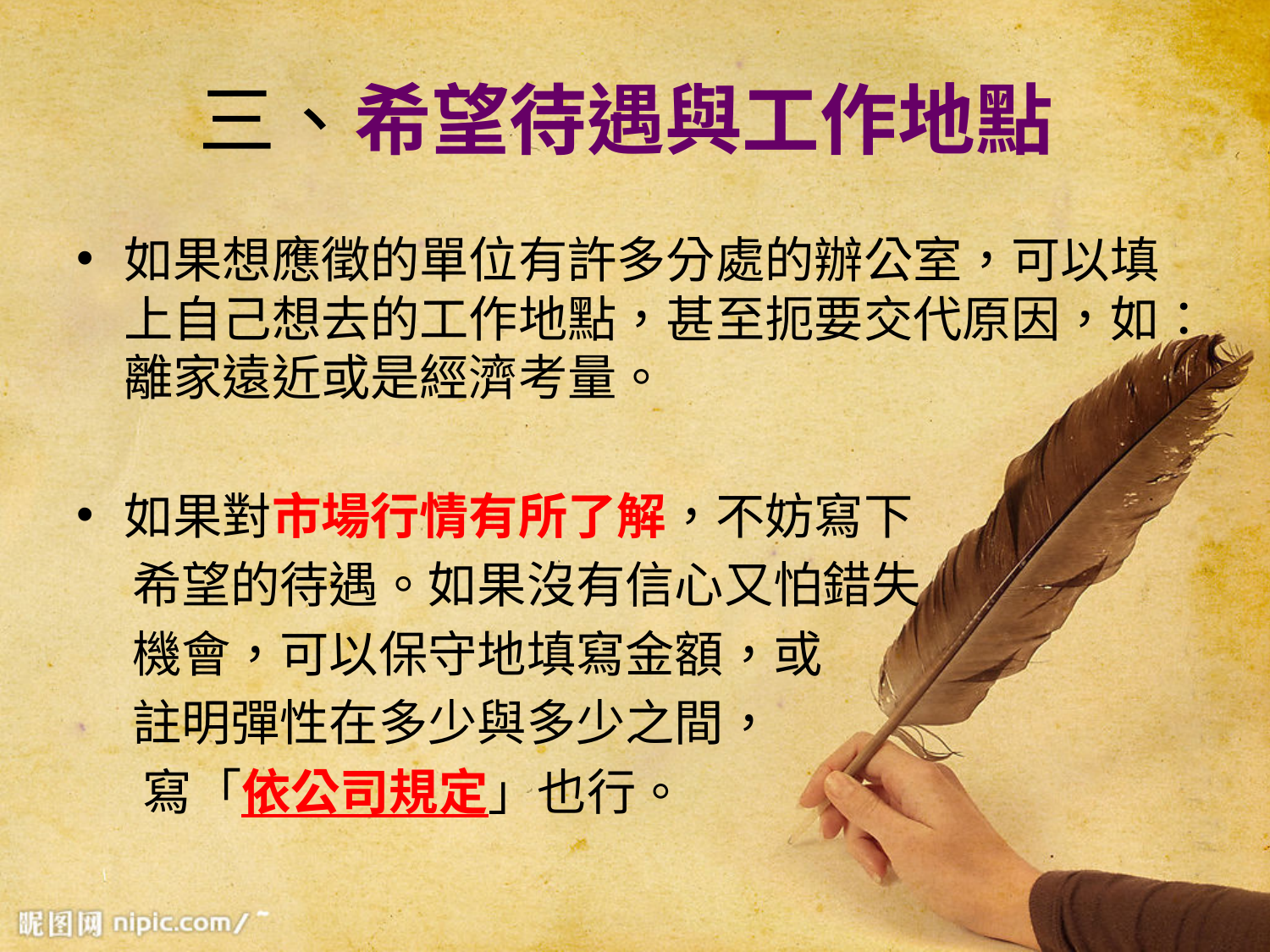

# 三、希望待遇與工作地點
如果想應徵的單位有許多分處的辦公室，可以填上自己想去的工作地點，甚至扼要交代原因，如：離家遠近或是經濟考量。

如果對市場行情有所了解，不妨寫下
    希望的待遇。如果沒有信心又怕錯失
    機會，可以保守地填寫金額，或
    註明彈性在多少與多少之間，
     寫「依公司規定」也行。